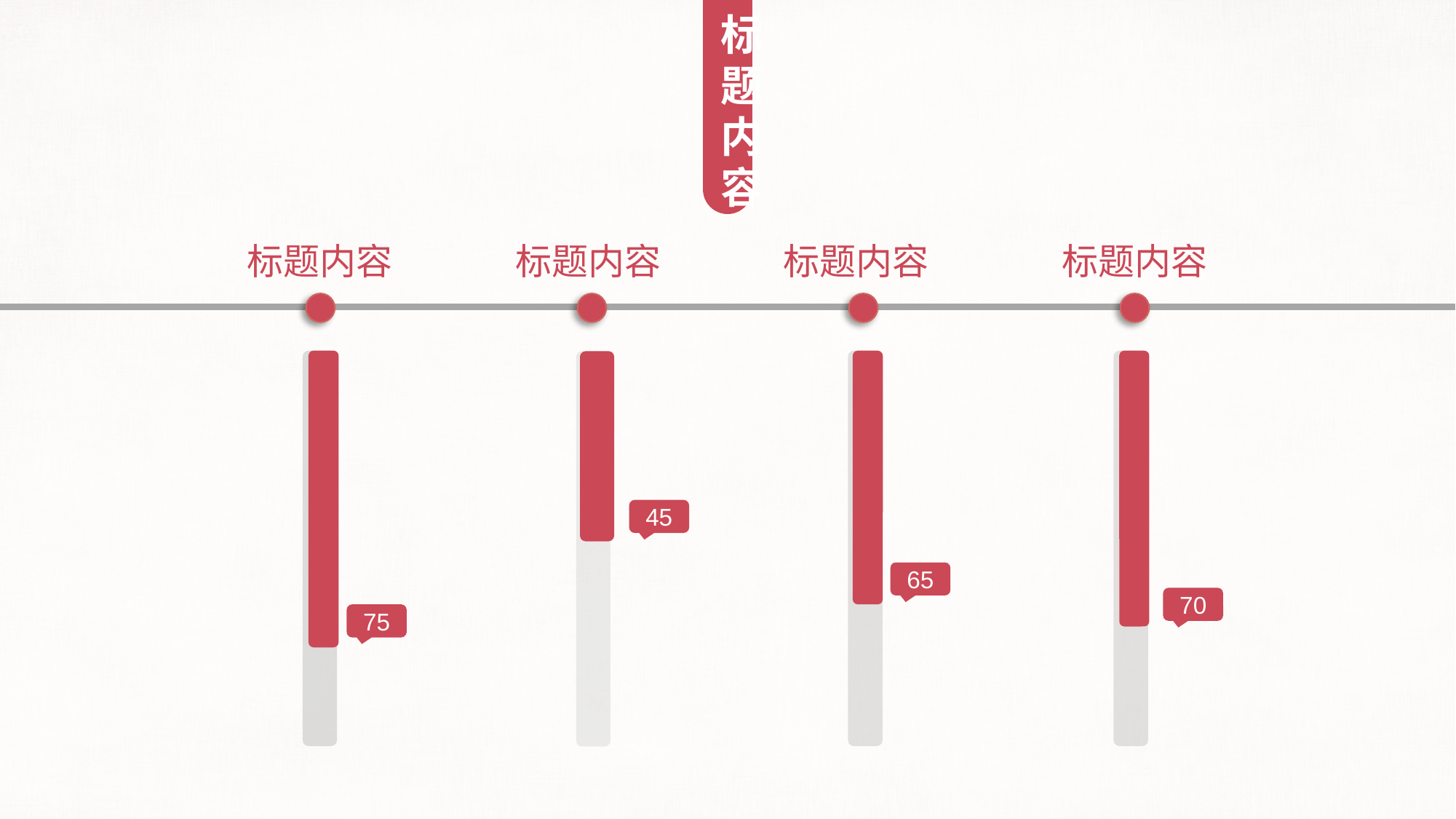

标题内容
标题内容
标题内容
标题内容
标题内容

45

65
70
75